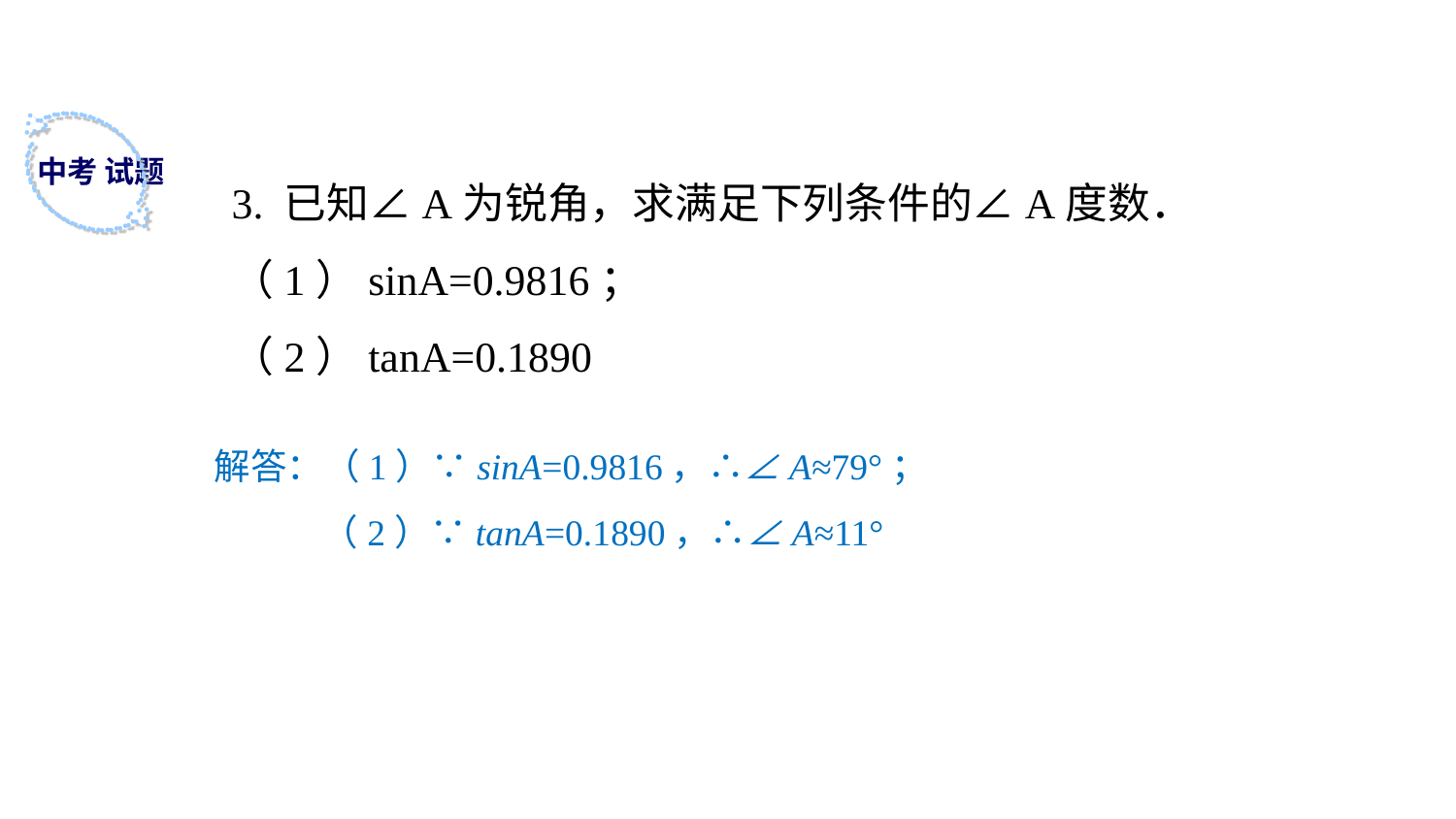

中考 试题
3. 已知∠A为锐角，求满足下列条件的∠A度数．
（1）sinA=0.9816；
（2）tanA=0.1890
解答：（1）∵sinA=0.9816，∴∠A≈79°；
            （2）∵tanA=0.1890，∴∠A≈11°